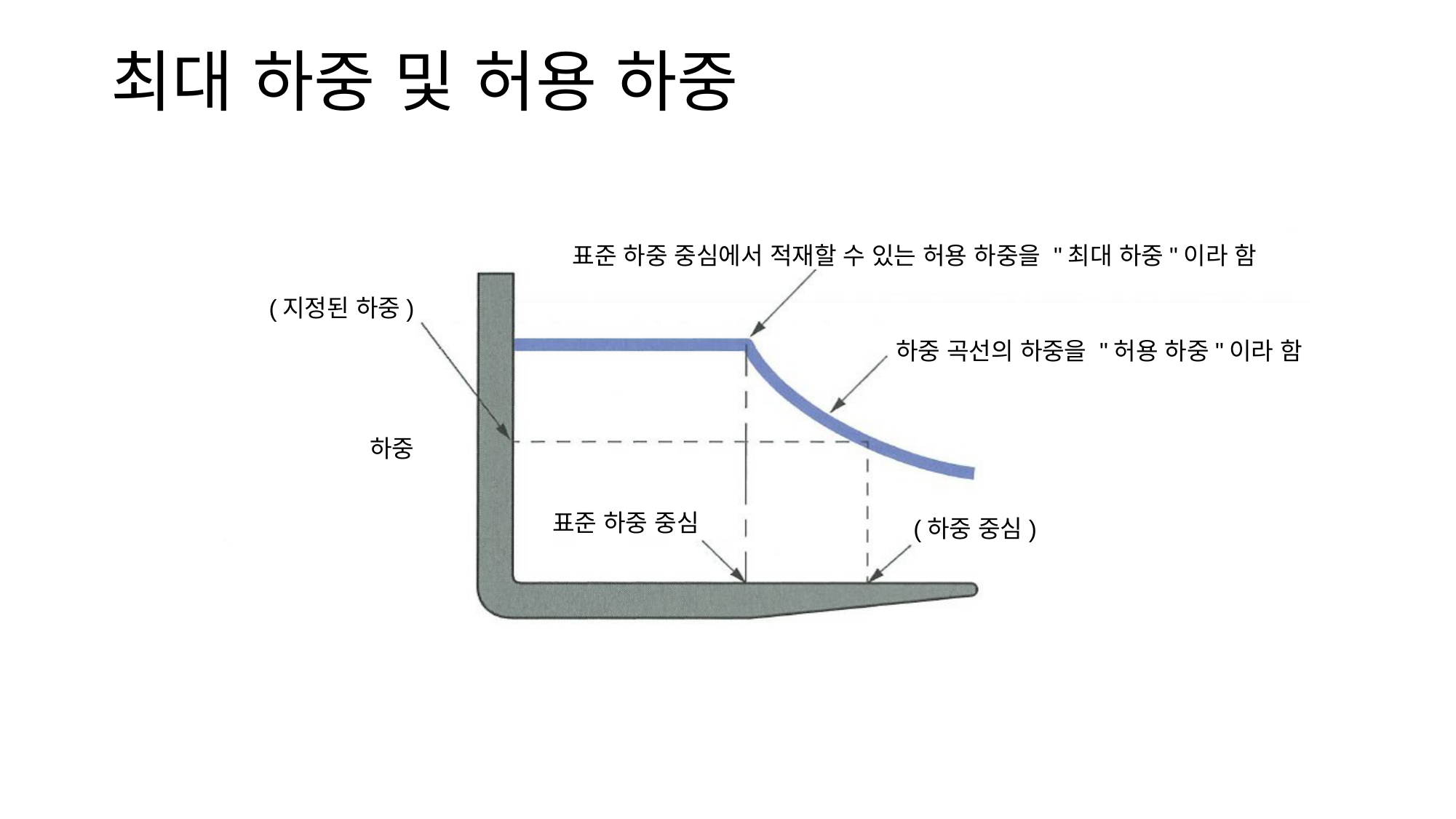

최대 하중 및 허용 하중

표준 하중 중심에서 적재할 수 있는 허용 하중을 "최대 하중"이라 함
(지정된 하중)
하중 곡선의 하중을 "허용 하중"이라 함

하중
표준 하중 중심
(하중 중심)